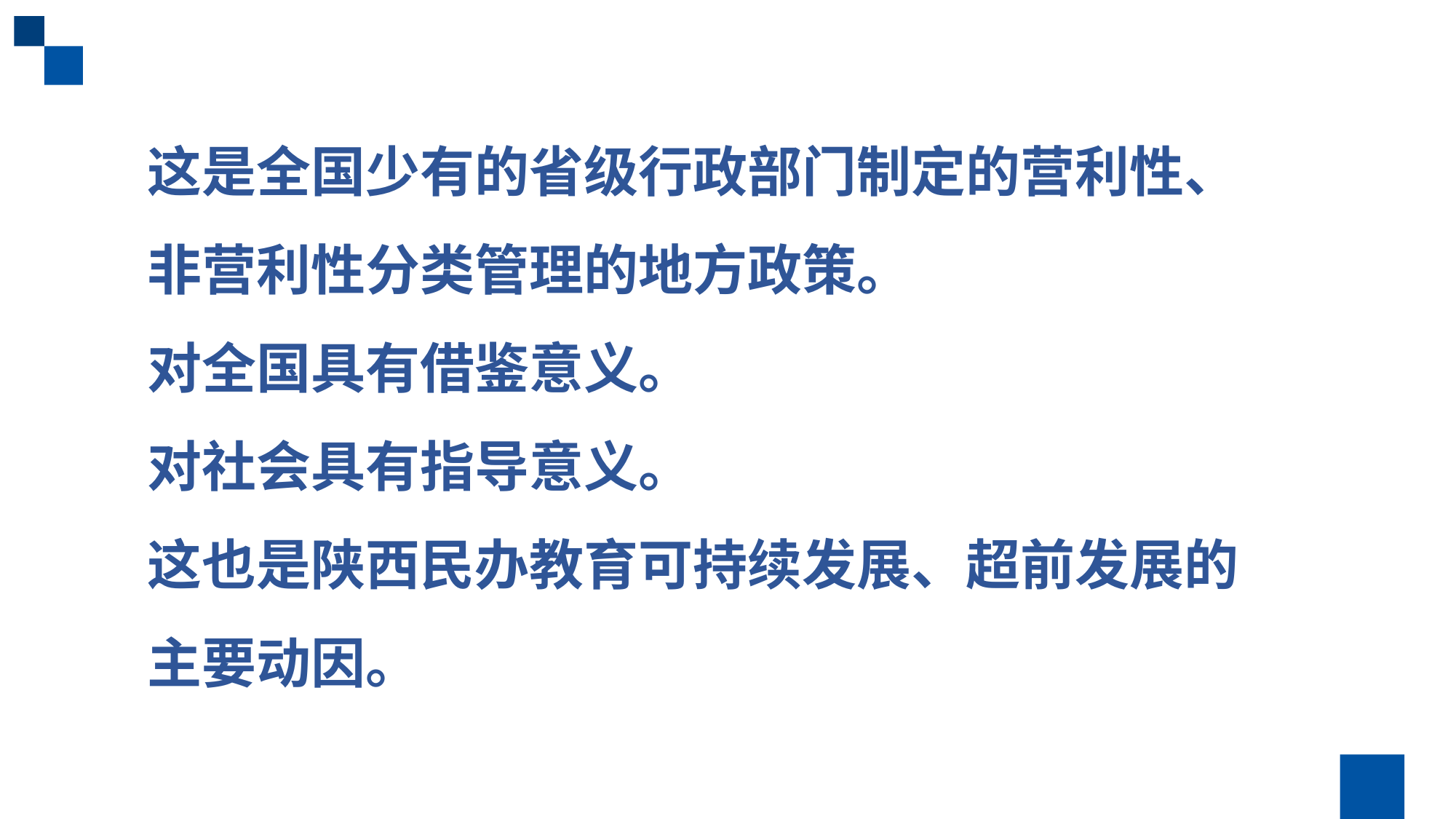

这是全国少有的省级行政部门制定的营利性、非营利性分类管理的地方政策。
对全国具有借鉴意义。
对社会具有指导意义。
这也是陕西民办教育可持续发展、超前发展的主要动因。

86